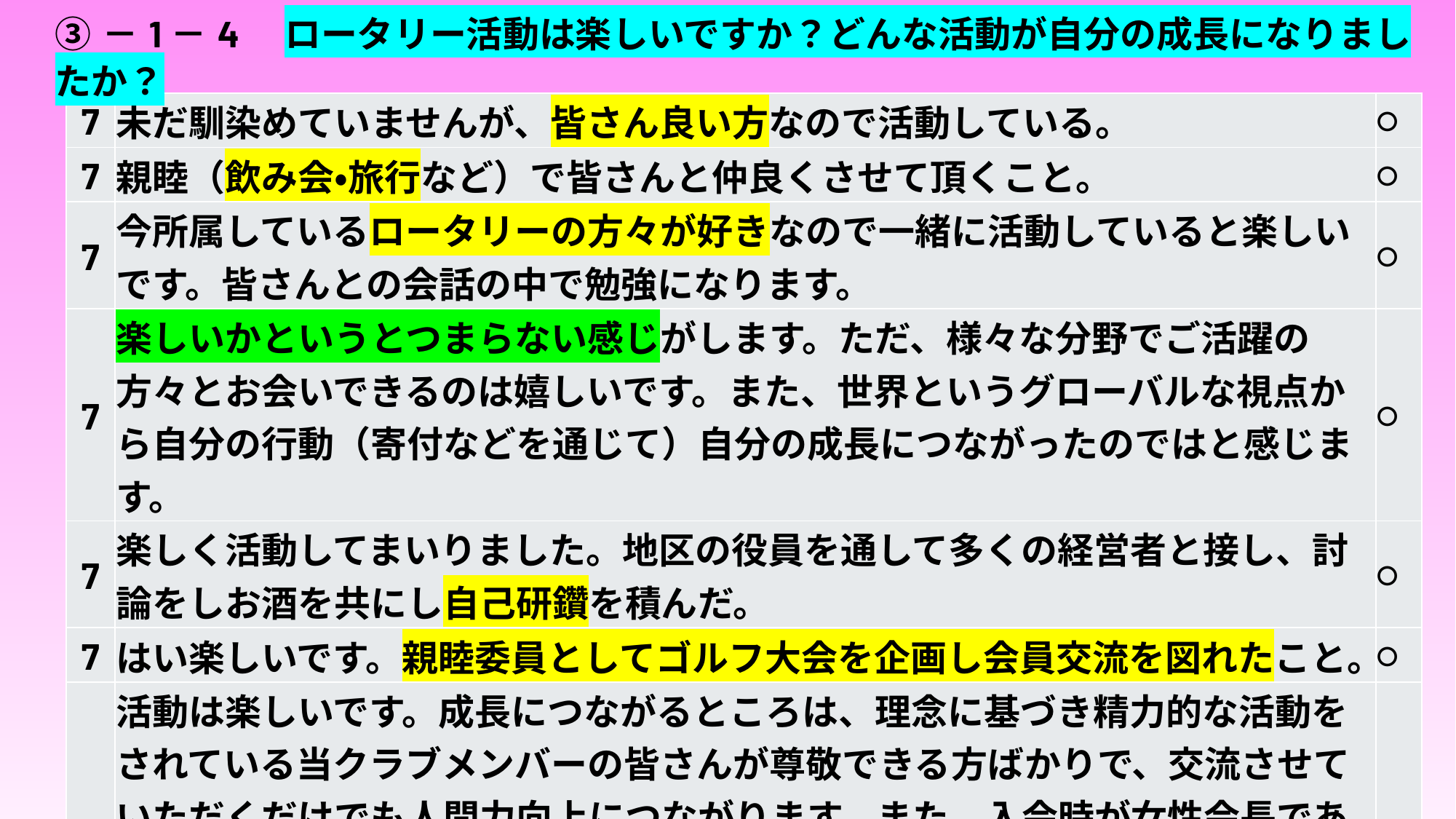

# ③－1－4　ロータリー活動は楽しいですか？どんな活動が自分の成長になりましたか？
| 7 | 未だ馴染めていませんが、皆さん良い方なので活動している。 | 〇 |
| --- | --- | --- |
| 7 | 親睦（飲み会・旅行など）で皆さんと仲良くさせて頂くこと。 | 〇 |
| 7 | 今所属しているロータリーの方々が好きなので一緒に活動していると楽しいです。皆さんとの会話の中で勉強になります。 | 〇 |
| 7 | 楽しいかというとつまらない感じがします。ただ、様々な分野でご活躍の方々とお会いできるのは嬉しいです。また、世界というグローバルな視点から自分の行動（寄付などを通じて）自分の成長につながったのではと感じます。 | 〇 |
| 7 | 楽しく活動してまいりました。地区の役員を通して多くの経営者と接し、討論をしお酒を共にし自己研鑽を積んだ。 | 〇 |
| 7 | はい楽しいです。親睦委員としてゴルフ大会を企画し会員交流を図れたこと。 | 〇 |
| 7 | 活動は楽しいです。成長につながるところは、理念に基づき精力的な活動をされている当クラブメンバーの皆さんが尊敬できる方ばかりで、交流させていただくだけでも人間力向上につながります。また、入会時が女性会長でありスムーズに会に溶け込めるように、きめ細かな配慮をしてくださいましたし、例会では特に女性親睦委員長が常に声をかけてくださり、会に女性会員がいることは大きかった。 | 〇 |